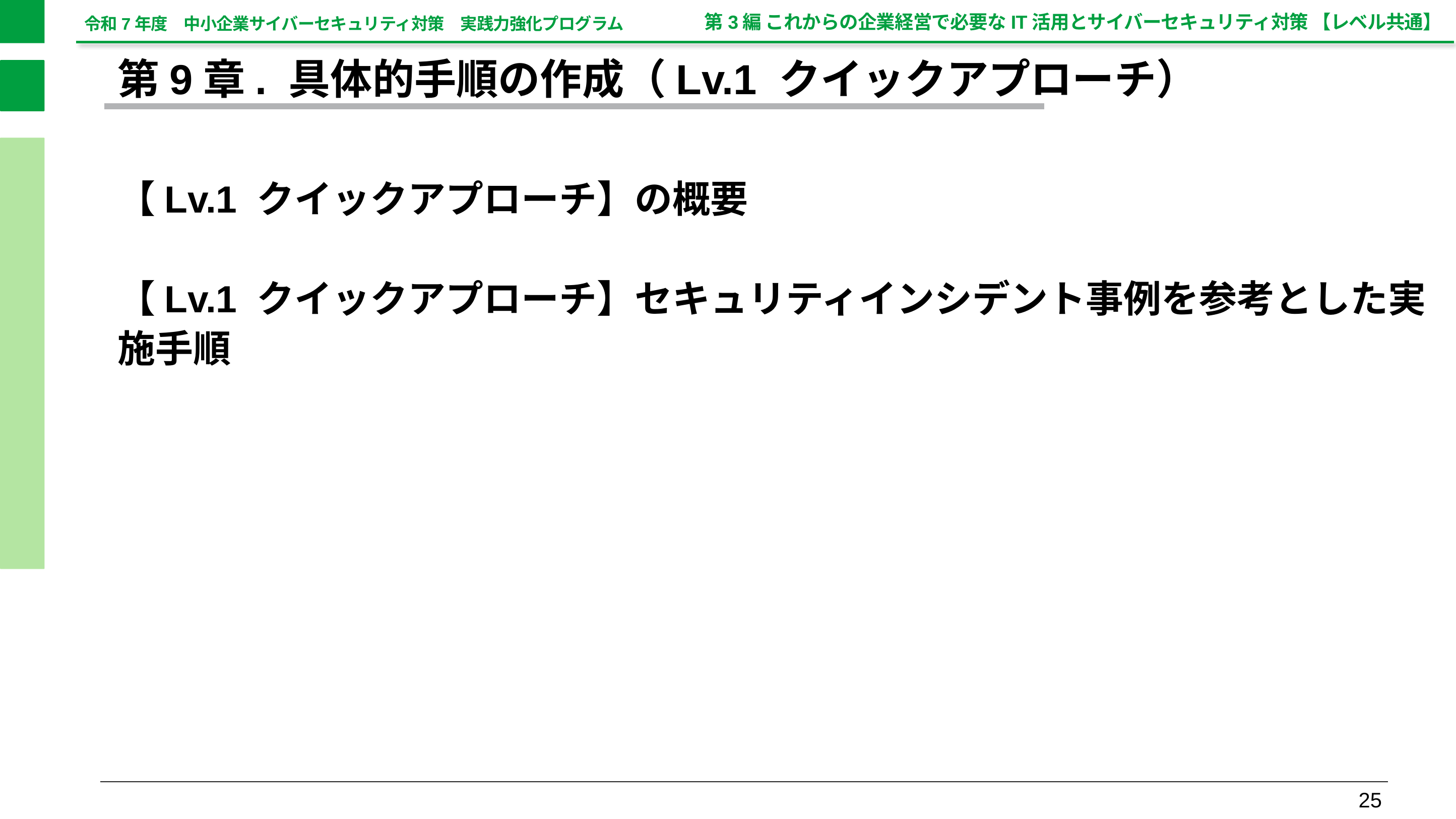

第3編 これからの企業経営で必要なIT活用とサイバーセキュリティ対策 【レベル共通】
第9章. 具体的手順の作成（Lv.1 クイックアプローチ）
【Lv.1 クイックアプローチ】の概要

【Lv.1 クイックアプローチ】セキュリティインシデント事例を参考とした実施手順